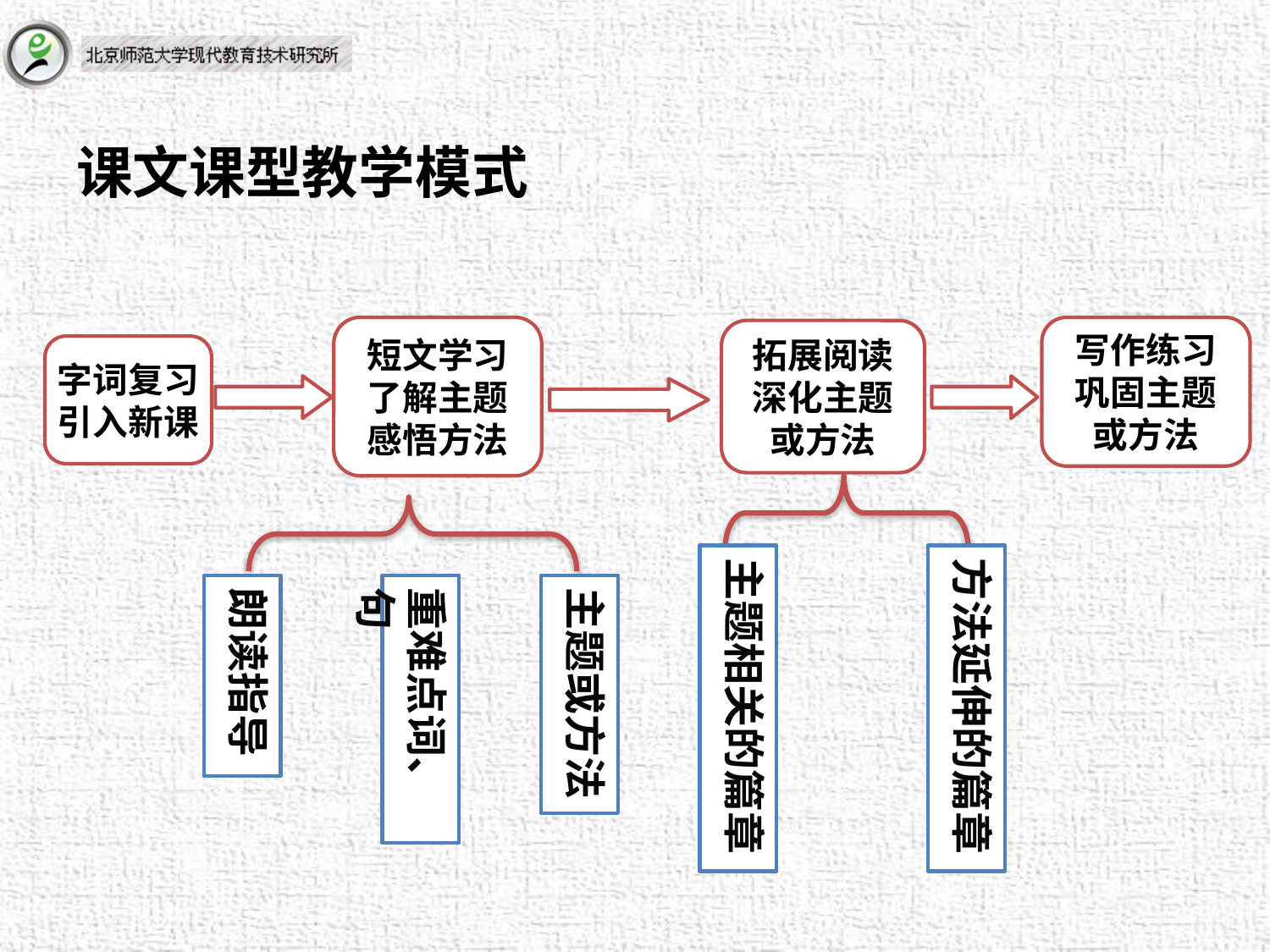

# 课文课型教学模式
短文学习
了解主题
感悟方法

写作练习
巩固主题
或方法

拓展阅读
深化主题
或方法

字词复习
引入新课

主题相关的篇章
方法延伸的篇章
朗读指导
重难点词、句
主题或方法